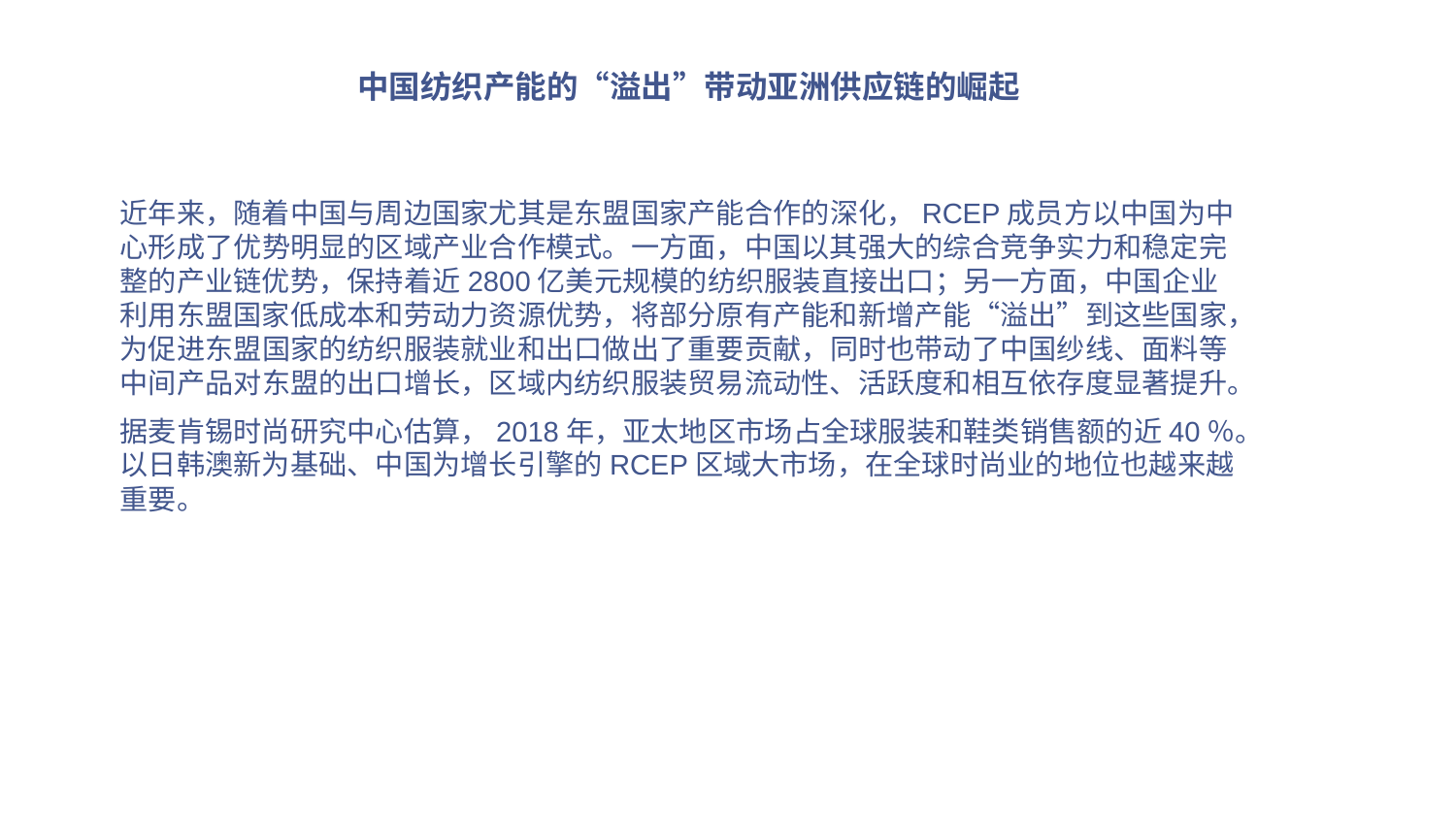

# 中国纺织产能的“溢出”带动亚洲供应链的崛起
近年来，随着中国与周边国家尤其是东盟国家产能合作的深化，RCEP成员方以中国为中心形成了优势明显的区域产业合作模式。一方面，中国以其强大的综合竞争实力和稳定完整的产业链优势，保持着近2800亿美元规模的纺织服装直接出口；另一方面，中国企业利用东盟国家低成本和劳动力资源优势，将部分原有产能和新增产能“溢出”到这些国家，为促进东盟国家的纺织服装就业和出口做出了重要贡献，同时也带动了中国纱线、面料等中间产品对东盟的出口增长，区域内纺织服装贸易流动性、活跃度和相互依存度显著提升。
据麦肯锡时尚研究中心估算，2018年，亚太地区市场占全球服装和鞋类销售额的近40％。以日韩澳新为基础、中国为增长引擎的RCEP区域大市场，在全球时尚业的地位也越来越重要。